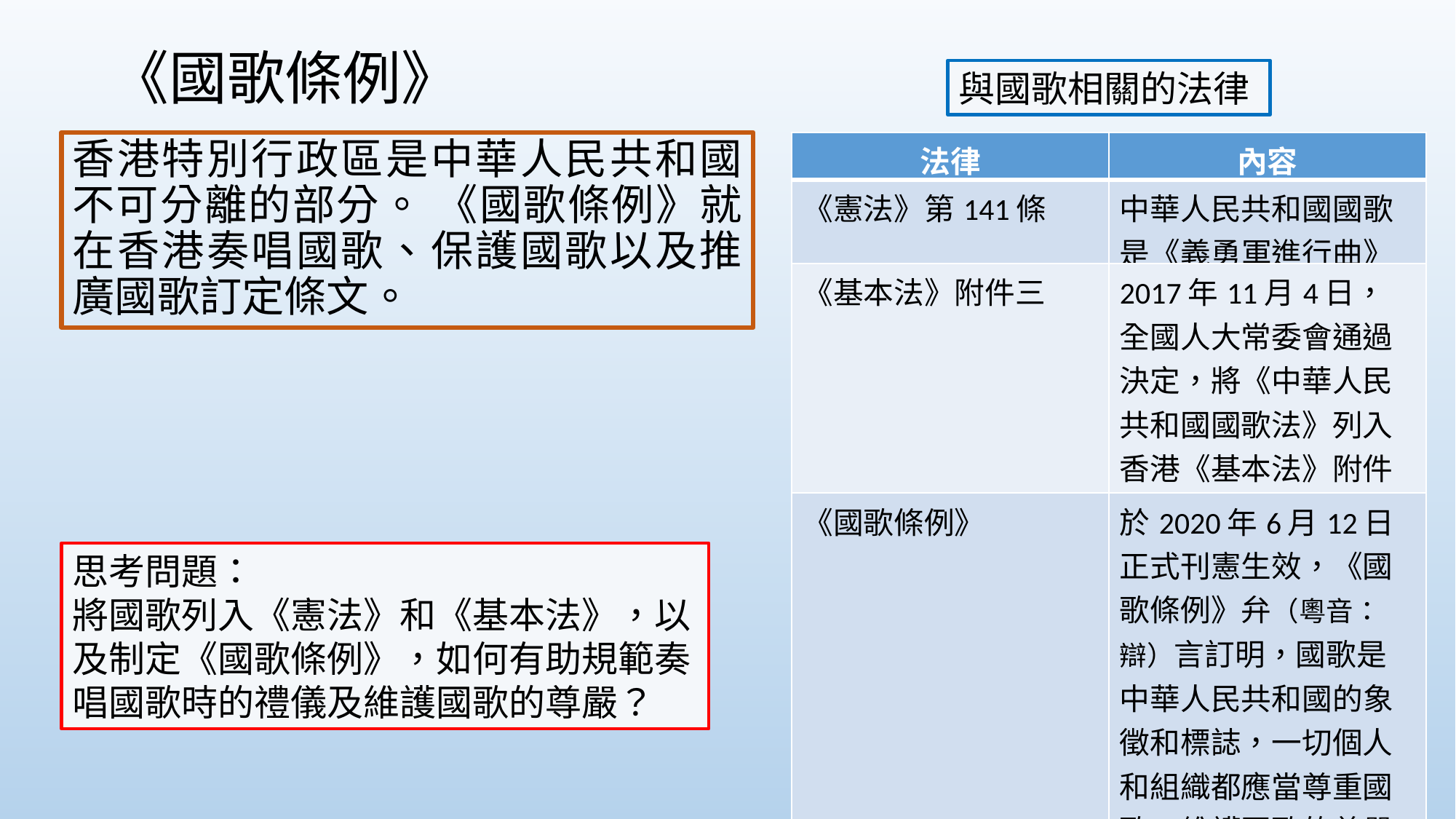

# 《國歌條例》
與國歌相關的法律
香港特別行政區是中華人民共和國不可分離的部分。 《國歌條例》就在香港奏唱國歌、保護國歌以及推廣國歌訂定條文。
| 法律 | 內容 |
| --- | --- |
| 《憲法》第141條 | 中華人民共和國國歌是《義勇軍進行曲》 |
| 《基本法》附件三 | 2017年11月4日，全國人大常委會通過決定，將《中華人民共和國國歌法》列入香港《基本法》附件三 |
| 《國歌條例》 | 於2020年6月12日正式刊憲生效，《國歌條例》弁（粵音：辯）言訂明，國歌是中華人民共和國的象徵和標誌，一切個人和組織都應當尊重國歌，維護國歌的尊嚴，並在適當的場合奏唱國歌。 |
思考問題：
將國歌列入《憲法》和《基本法》，以及制定《國歌條例》，如何有助規範奏唱國歌時的禮儀及維護國歌的尊嚴？